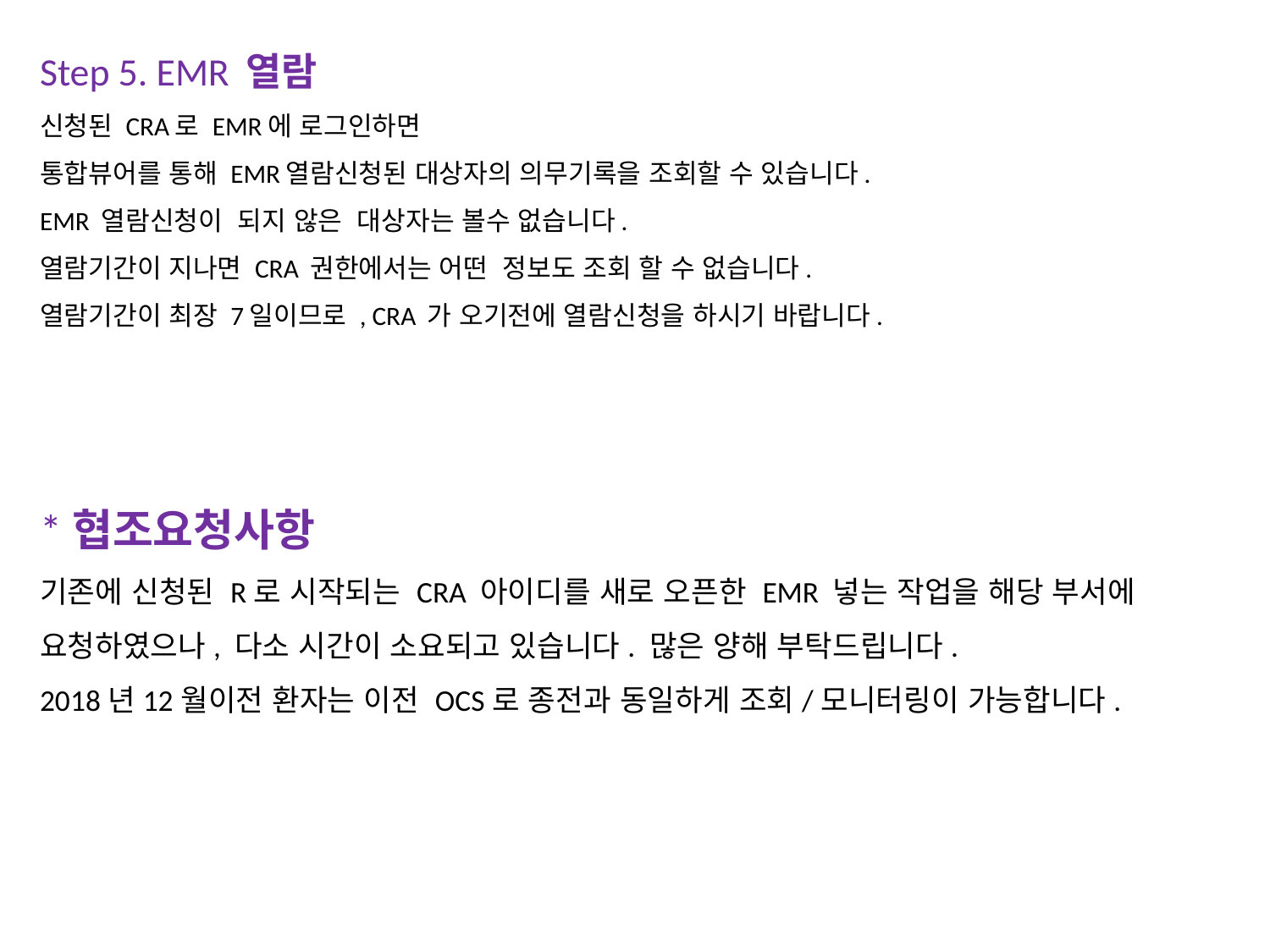

# Step 5. EMR 열람 신청된 CRA로 EMR에 로그인하면 통합뷰어를 통해 EMR열람신청된 대상자의 의무기록을 조회할 수 있습니다. EMR 열람신청이  되지 않은  대상자는 볼수 없습니다. 열람기간이 지나면 CRA 권한에서는 어떤  정보도 조회 할 수 없습니다. 열람기간이 최장 7일이므로 , CRA 가 오기전에 열람신청을 하시기 바랍니다.
*협조요청사항
기존에 신청된 R로 시작되는 CRA 아이디를 새로 오픈한 EMR 넣는 작업을 해당 부서에 요청하였으나, 다소 시간이 소요되고 있습니다. 많은 양해 부탁드립니다.
2018년12월이전 환자는 이전 OCS로 종전과 동일하게 조회/모니터링이 가능합니다.